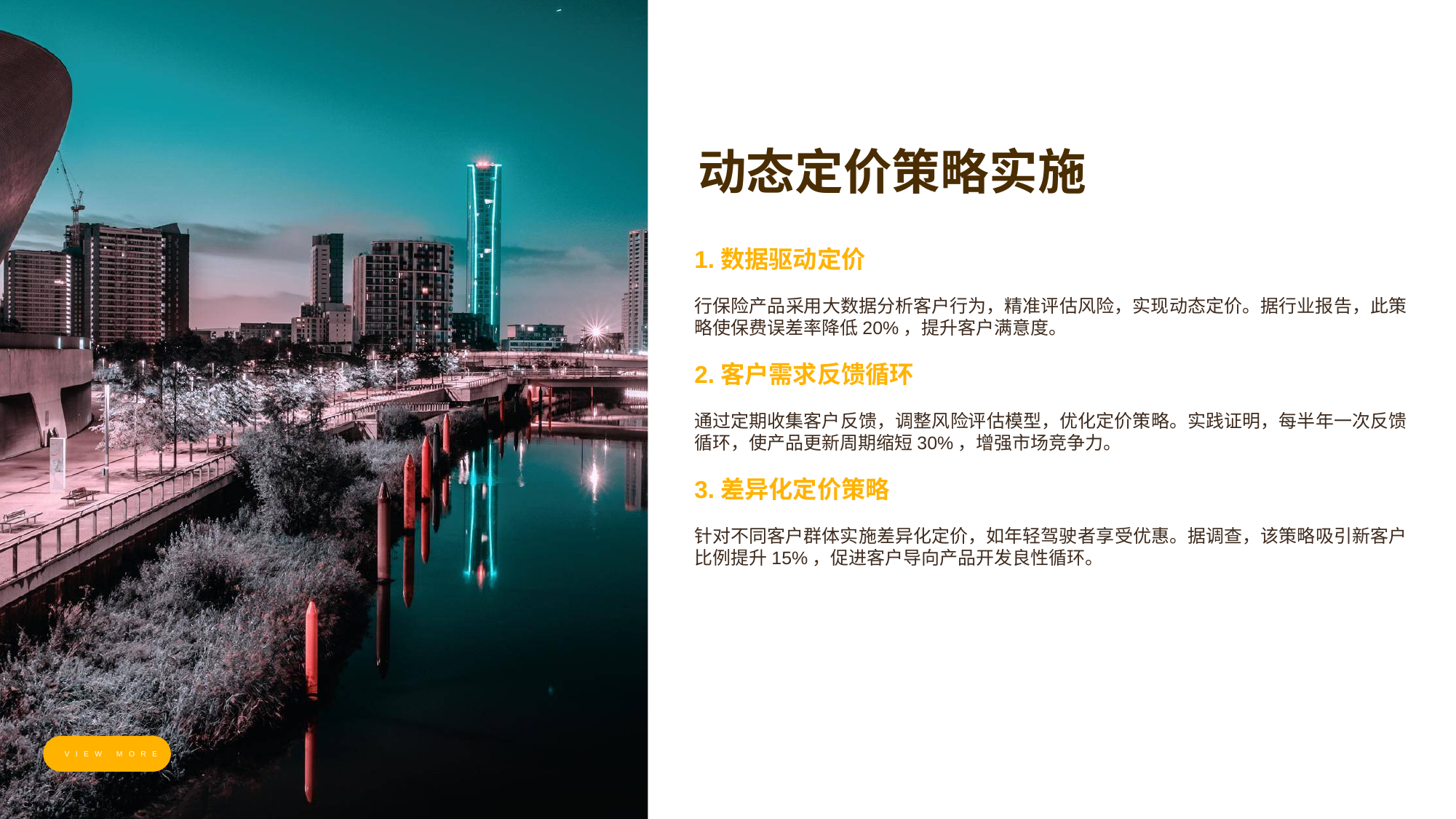

动态定价策略实施
1.数据驱动定价
行保险产品采用大数据分析客户行为，精准评估风险，实现动态定价。据行业报告，此策略使保费误差率降低20%，提升客户满意度。
2.客户需求反馈循环
通过定期收集客户反馈，调整风险评估模型，优化定价策略。实践证明，每半年一次反馈循环，使产品更新周期缩短30%，增强市场竞争力。
3.差异化定价策略
针对不同客户群体实施差异化定价，如年轻驾驶者享受优惠。据调查，该策略吸引新客户比例提升15%，促进客户导向产品开发良性循环。

VIEW MORE